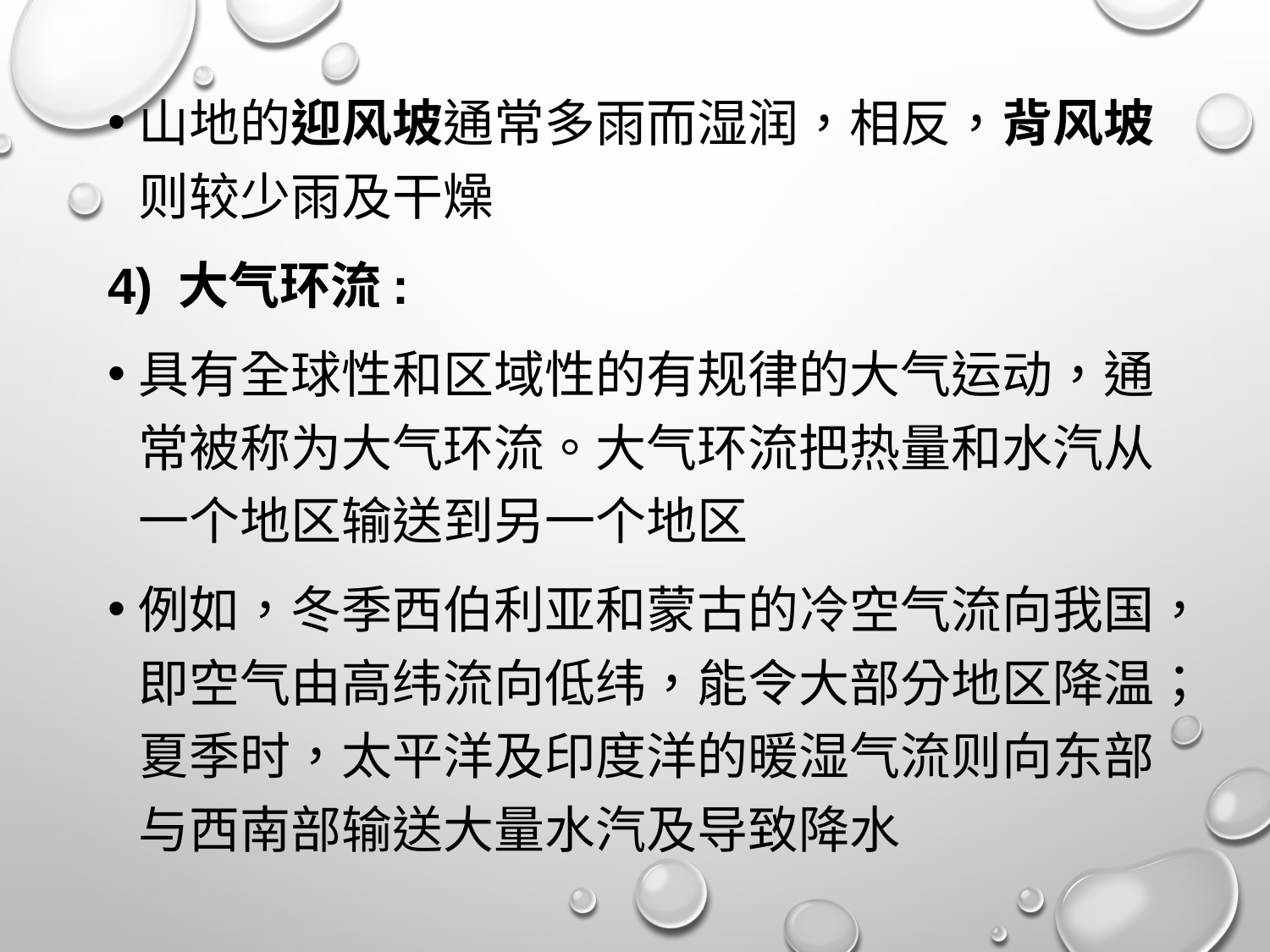

山地的迎风坡通常多雨而湿润，相反，背风坡则较少雨及干燥
4) 大气环流:
具有全球性和区域性的有规律的大气运动，通常被称为大气环流。大气环流把热量和水汽从一个地区输送到另一个地区
例如，冬季西伯利亚和蒙古的冷空气流向我国，即空气由高纬流向低纬，能令大部分地区降温；夏季时，太平洋及印度洋的暖湿气流则向东部与西南部输送大量水汽及导致降水